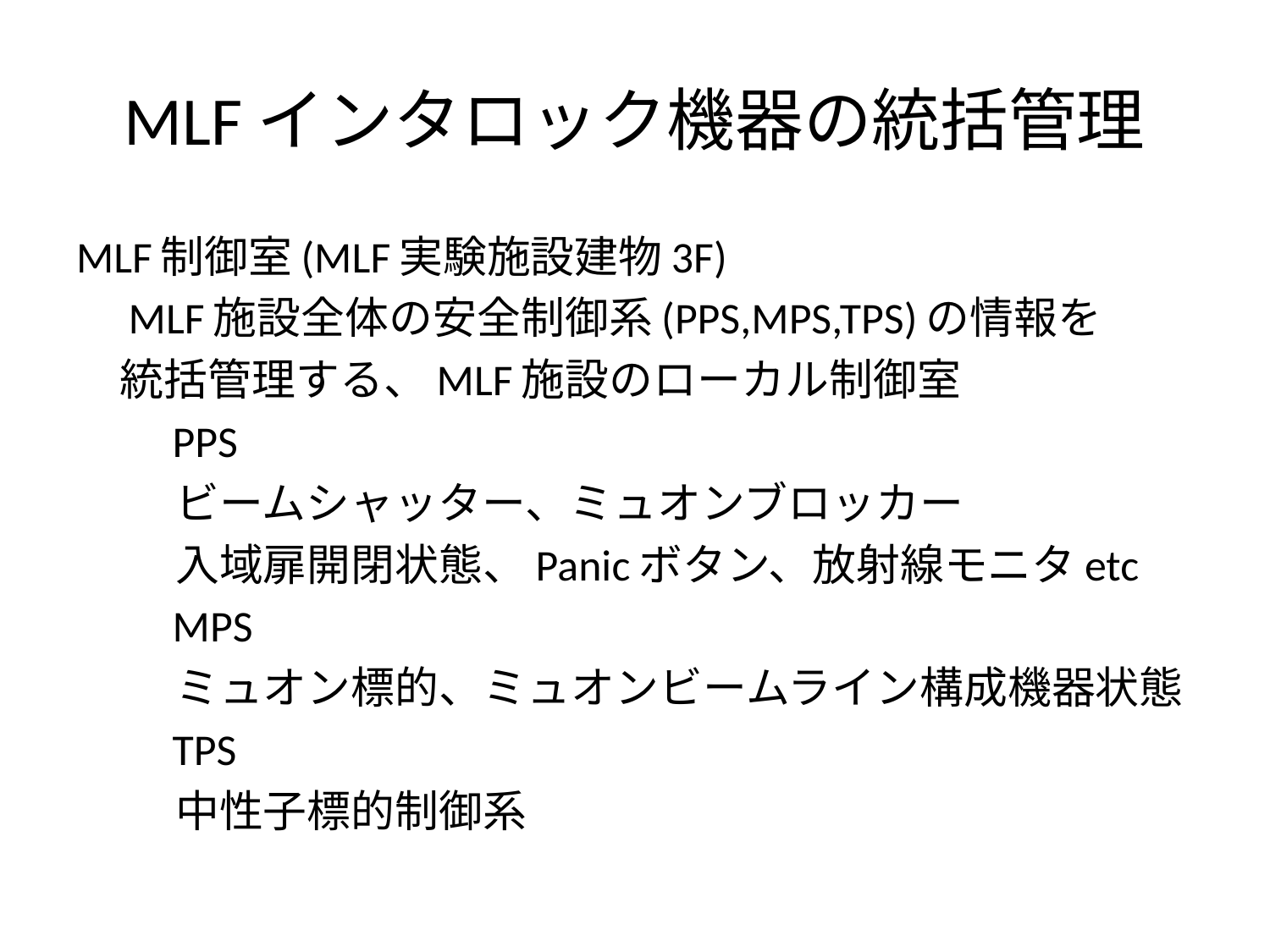

# MLFインタロック機器の統括管理
MLF制御室(MLF実験施設建物3F)
　MLF施設全体の安全制御系(PPS,MPS,TPS)の情報を
　統括管理する、MLF施設のローカル制御室
　　PPS
	ビームシャッター、ミュオンブロッカー
	入域扉開閉状態、Panicボタン、放射線モニタetc
　　MPS
	ミュオン標的、ミュオンビームライン構成機器状態
　　TPS
	中性子標的制御系